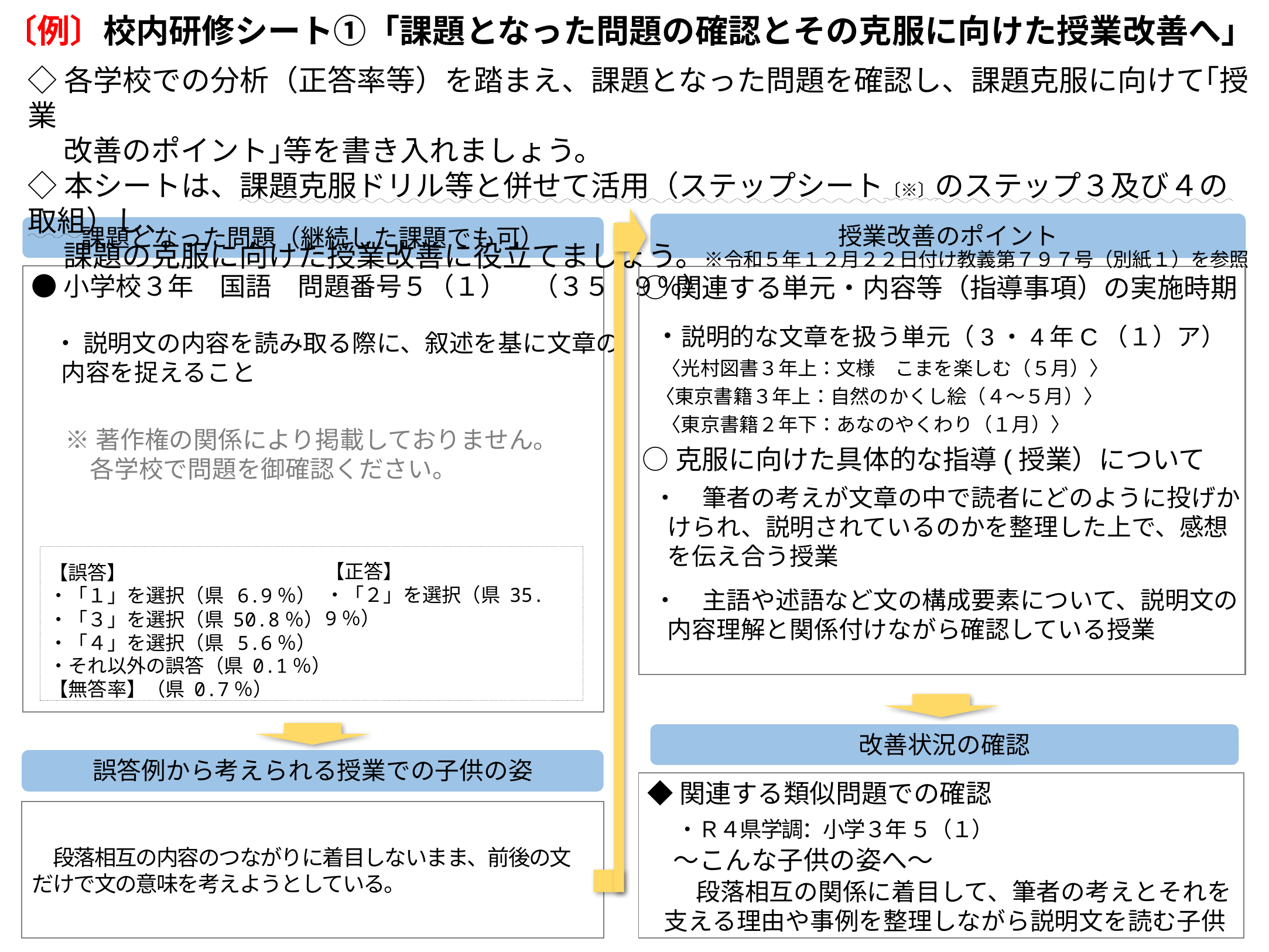

# 〔例〕校内研修シート①「課題となった問題の確認とその克服に向けた授業改善へ」
◇各学校での分析（正答率等）を踏まえ、課題となった問題を確認し、課題克服に向けて｢授業
　 改善のポイント｣等を書き入れましょう。
◇本シートは、課題克服ドリル等と併せて活用（ステップシート〔※〕のステップ３及び４の取組）し、
　 課題の克服に向けた授業改善に役立てましょう。※令和５年１２月２２日付け教義第７９７号（別紙１）を参照

授業改善のポイント
課題となった問題（継続した課題でも可）
●小学校３年　国語　問題番号５（１）　（３５.９％）

　・ 説明文の内容を読み取る際に、叙述を基に文章の
　 内容を捉えること
○関連する単元・内容等（指導事項）の実施時期
 ・説明的な文章を扱う単元（3・4年C（１）ア）
　〈光村図書３年上：文様　こまを楽しむ（５月）〉
  〈東京書籍３年上：自然のかくし絵（４～５月）〉
　〈東京書籍２年下：あなのやくわり（１月）〉
○克服に向けた具体的な指導(授業）について
 ・　筆者の考えが文章の中で読者にどのように投げかけられ、説明されているのかを整理した上で、感想を伝え合う授業
 ・　主語や述語など文の構成要素について、説明文の内容理解と関係付けながら確認している授業
※著作権の関係により掲載しておりません。
　各学校で問題を御確認ください。
【誤答】
・「１」を選択（県  6.9％）
・「３」を選択（県 50.8％）
・「４」を選択（県  5.6％）
・それ以外の誤答（県 0.1％）
【無答率】（県 0.7％）
【正答】
・「２」を選択（県 35.9％）

改善状況の確認
誤答例から考えられる授業での子供の姿
◆関連する類似問題での確認
　・Ｒ４県学調：小学３年 ５（１）
　～こんな子供の姿へ～
　 段落相互の関係に着目して、筆者の考えとそれを
支える理由や事例を整理しながら説明文を読む子供

　段落相互の内容のつながりに着目しないまま、前後の文
だけで文の意味を考えようとしている。